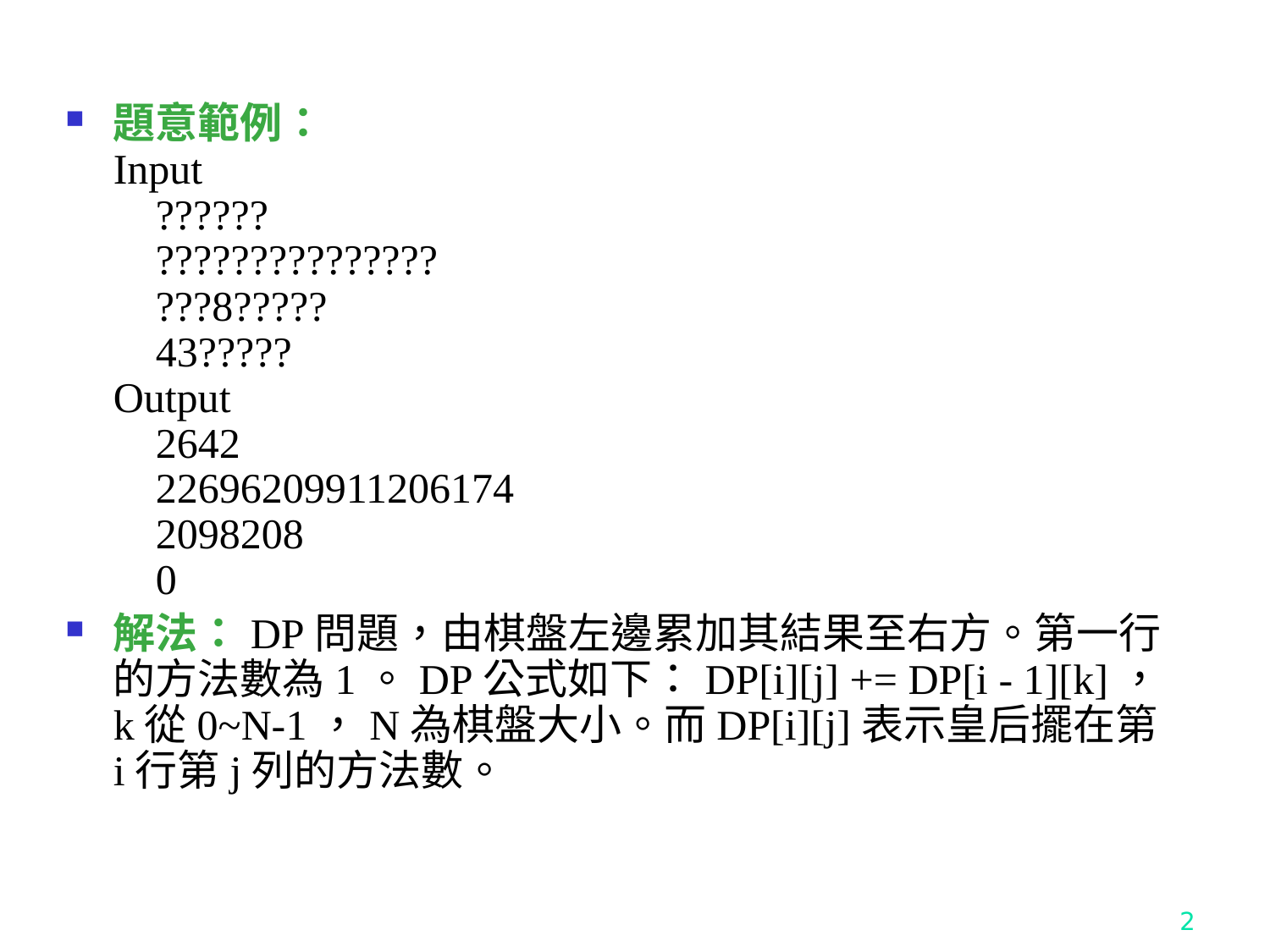

題意範例：
Input
    ??????
    ???????????????
    ???8?????
    43?????
Output
    2642
    22696209911206174
    2098208
    0
解法：DP問題，由棋盤左邊累加其結果至右方。第一行的方法數為1。DP公式如下：DP[i][j] += DP[i - 1][k]，k從0~N-1，N為棋盤大小。而DP[i][j]表示皇后擺在第i行第j列的方法數。
2